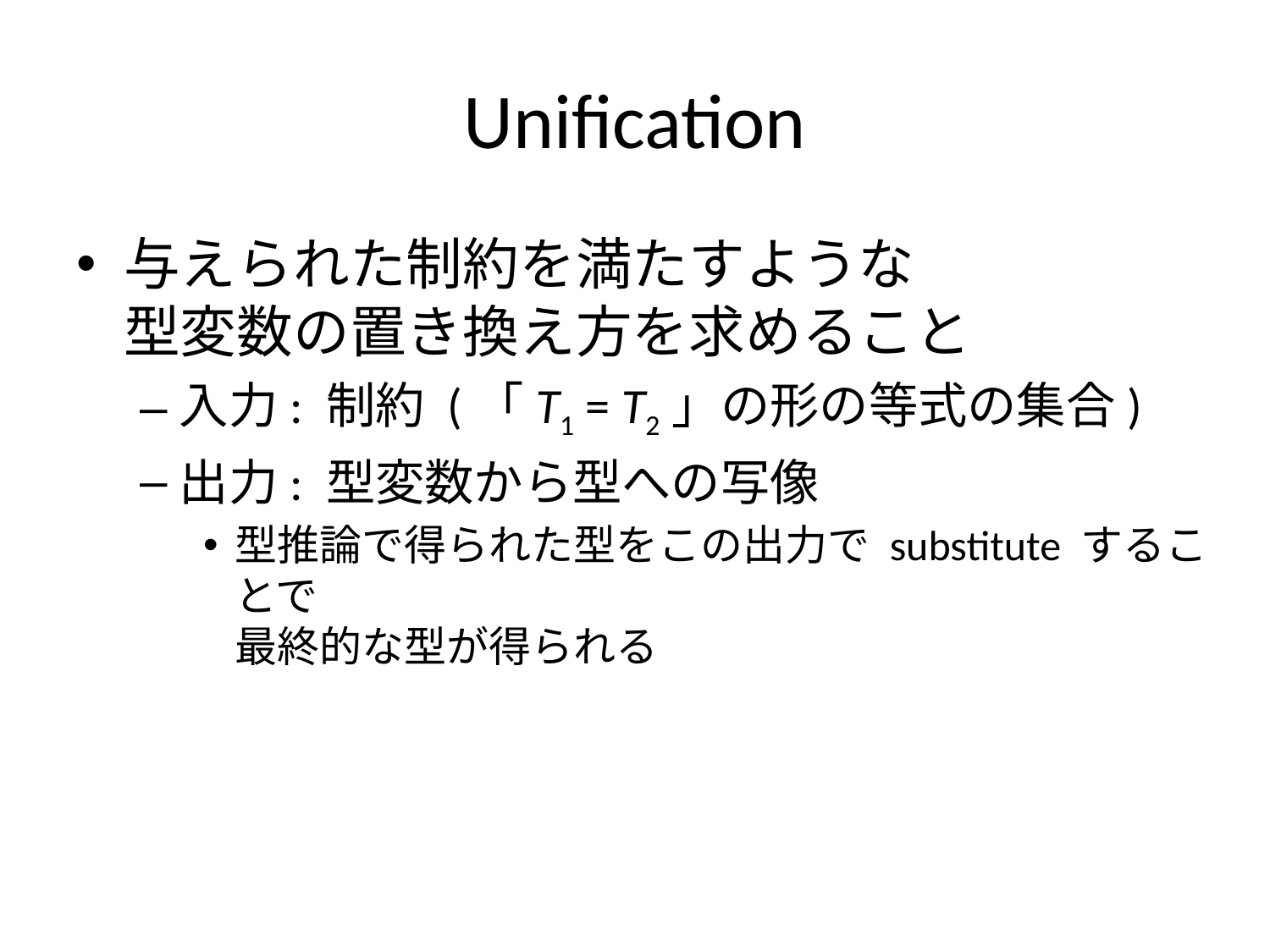

# Unification
与えられた制約を満たすような
型変数の置き換え方を求めること
入力: 制約 (「T1 = T2」の形の等式の集合)
出力: 型変数から型への写像
型推論で得られた型をこの出力で substitute することで
最終的な型が得られる